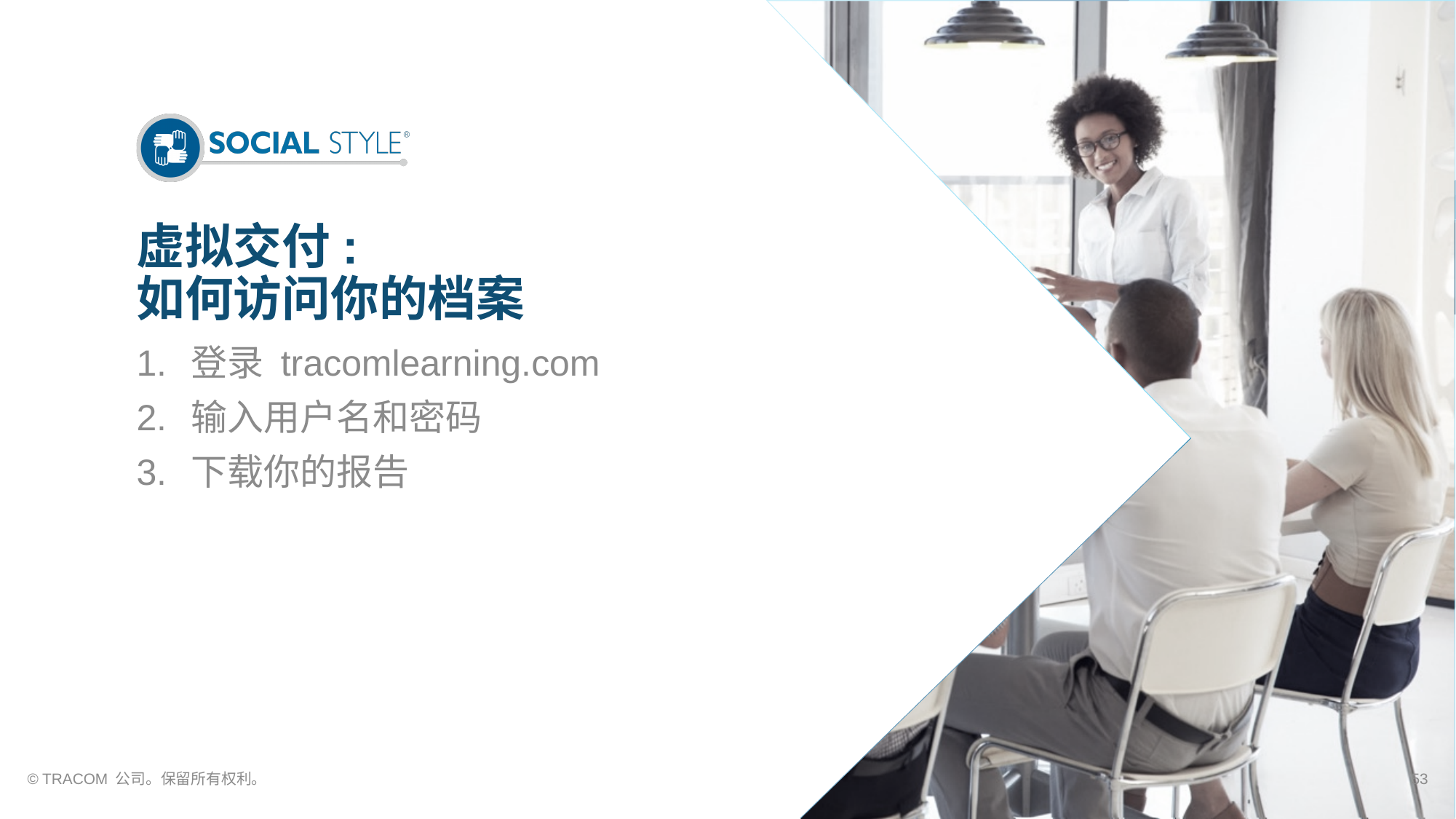

# 虚拟交付: 如何访问你的档案
登录 tracomlearning.com
输入用户名和密码
下载你的报告
© TRACOM 公司。保留所有权利。
53